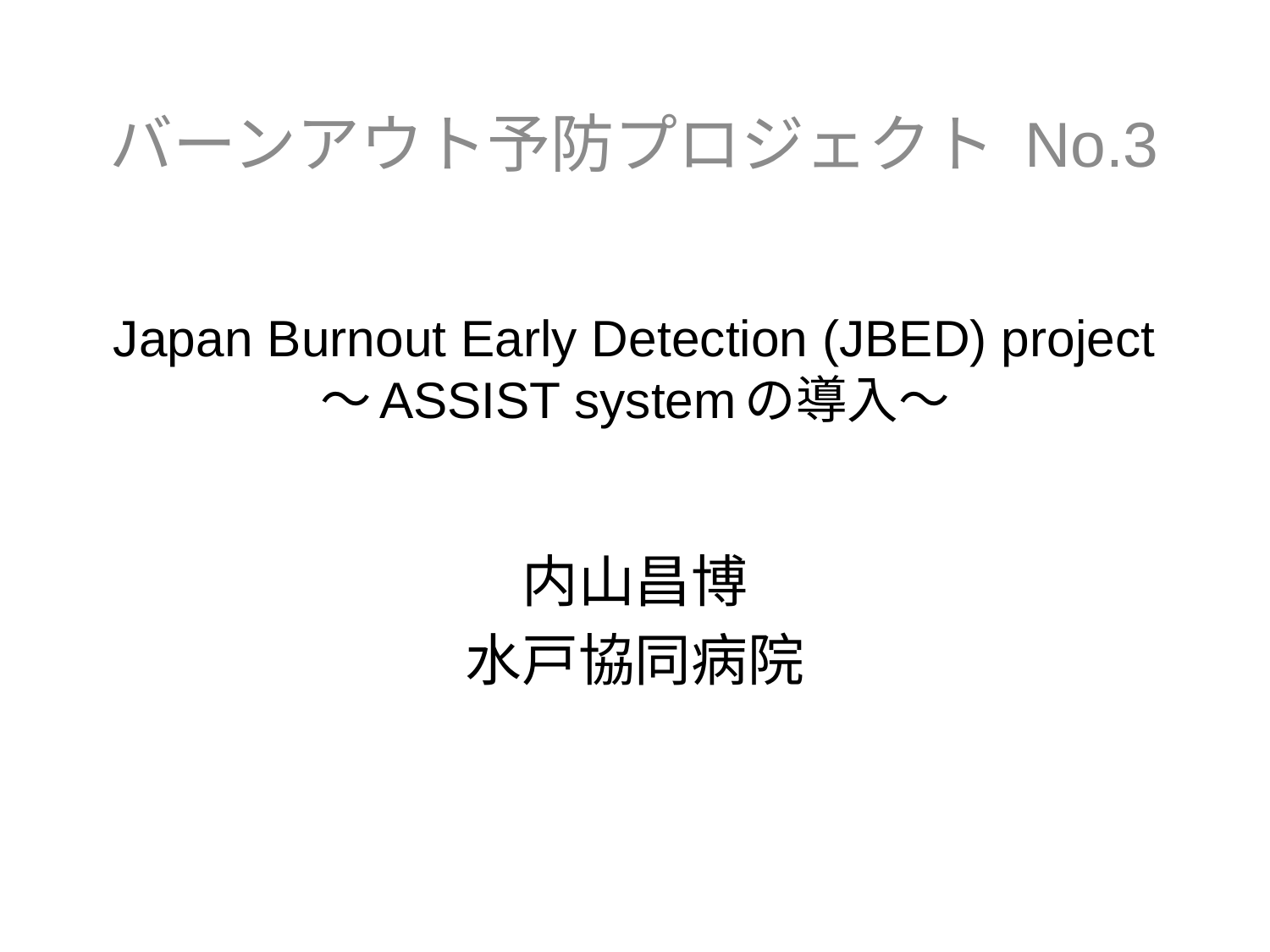

バーンアウト予防プロジェクト No.3
# Japan Burnout Early Detection (JBED) project 〜ASSIST systemの導入〜
内山昌博
水戸協同病院